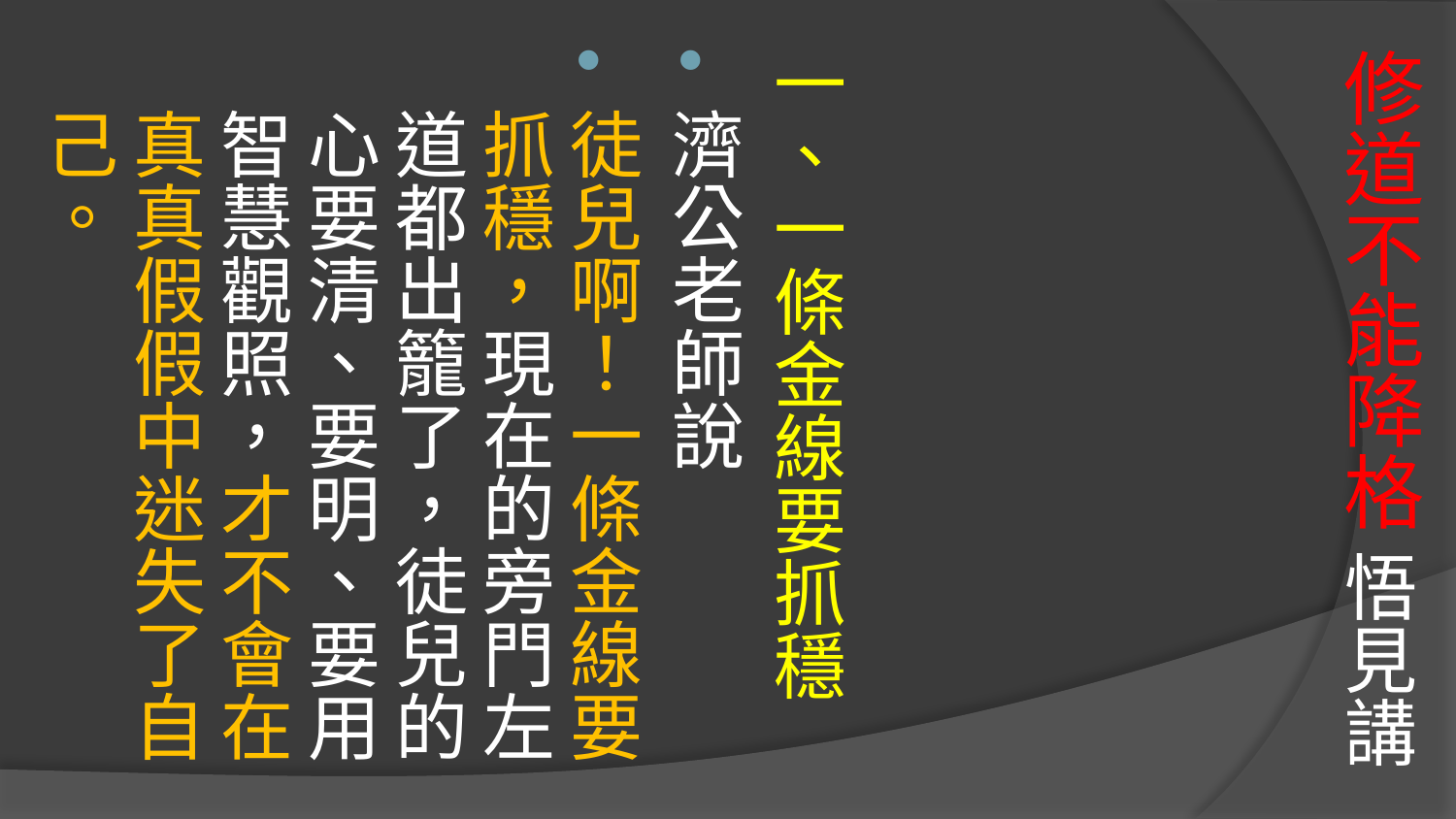

# 修道不能降格 悟見講
一、一條金線要抓穩
濟公老師說
徒兒啊！一條金線要抓穩，現在的旁門左道都出籠了，徒兒的心要清、要明、要用智慧觀照，才不會在真真假假中迷失了自己。